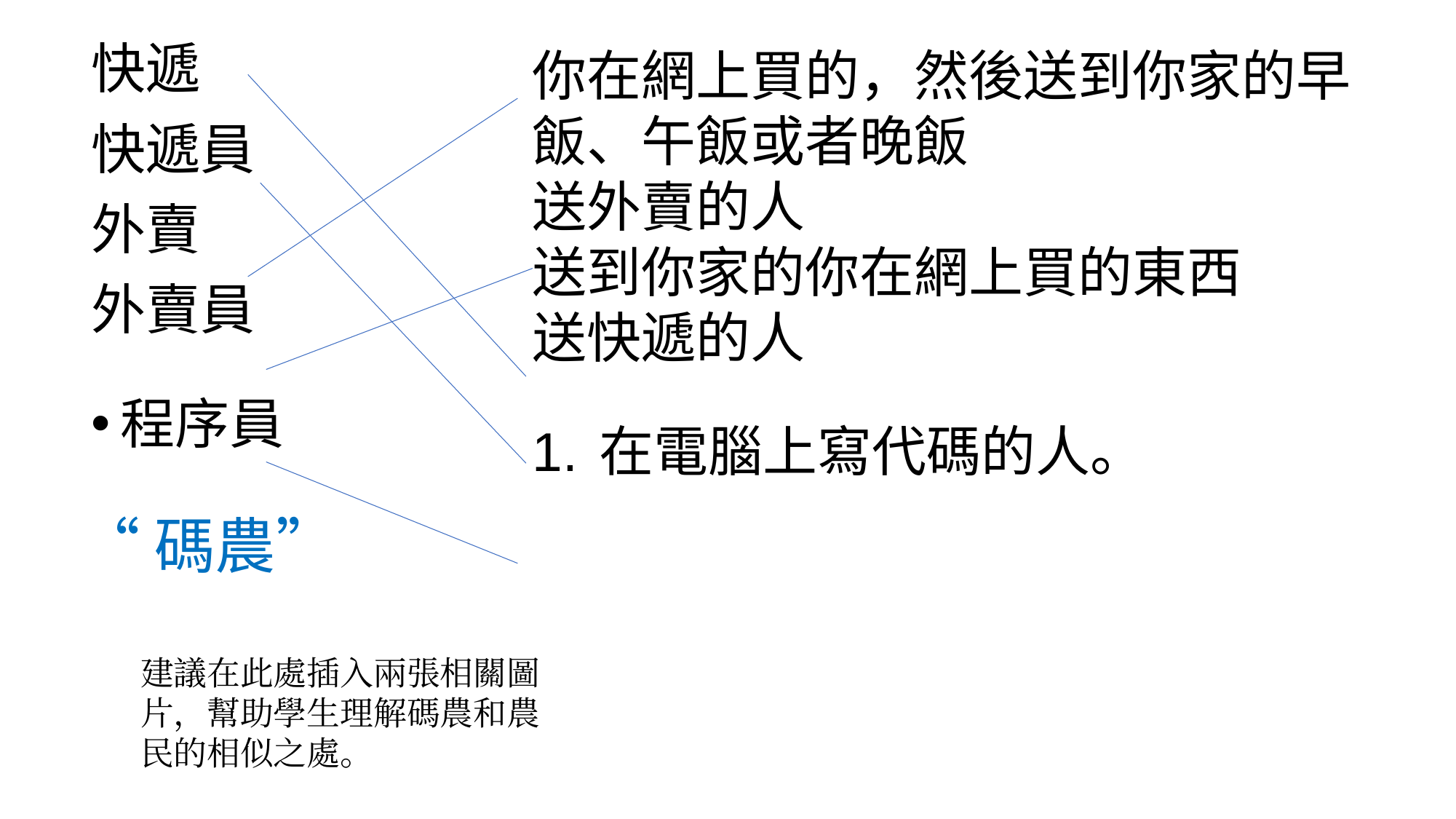

快遞
快遞員
外賣
外賣員
程序員
你在網上買的，然後送到你家的早飯、午飯或者晚飯
送外賣的人
送到你家的你在網上買的東西
送快遞的人
在電腦上寫代碼的人。
“碼農”
建議在此處插入兩張相關圖片，幫助學生理解碼農和農民的相似之處。